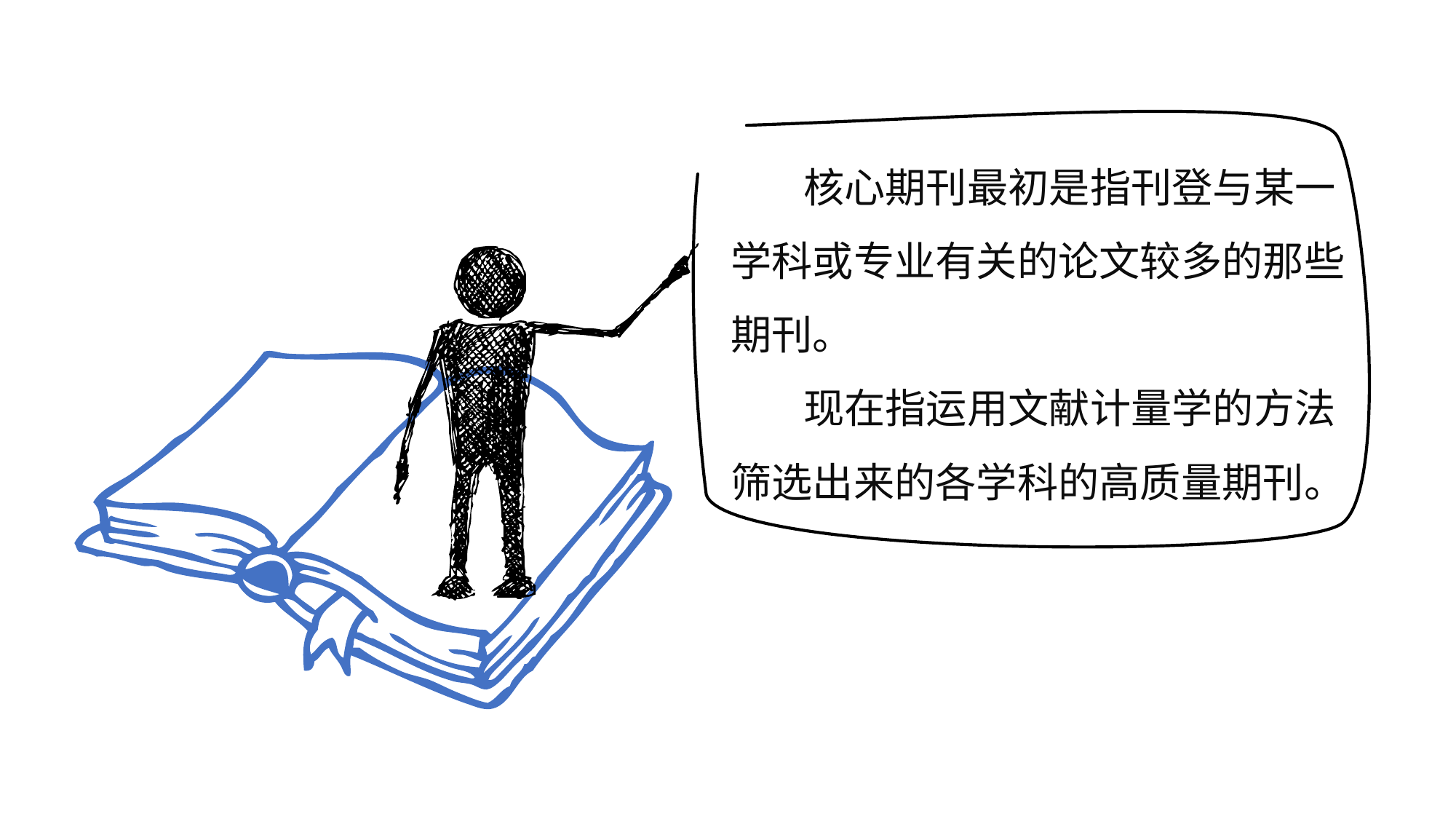

核心期刊最初是指刊登与某一学科或专业有关的论文较多的那些期刊。
现在指运用文献计量学的方法筛选出来的各学科的高质量期刊。